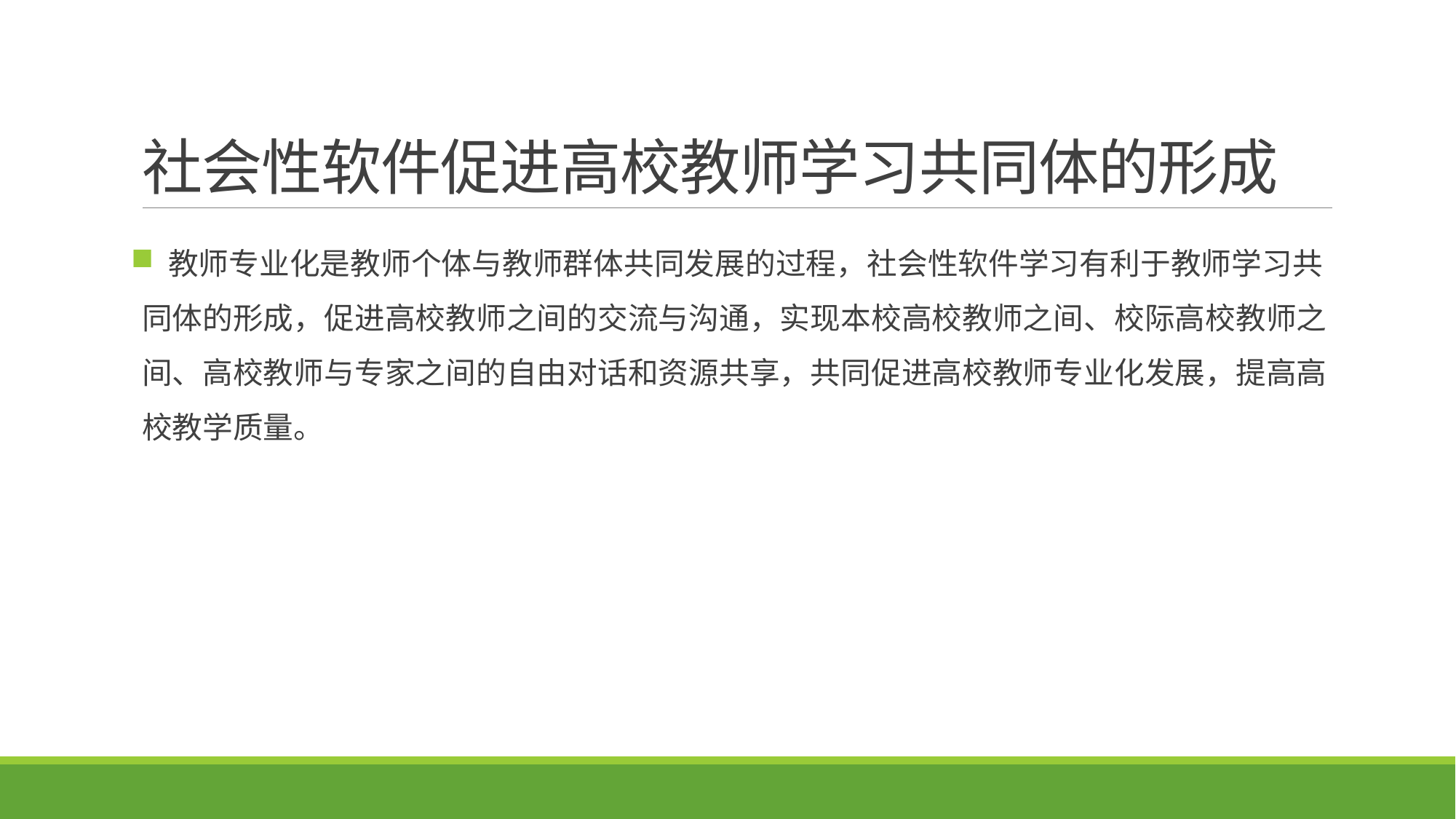

# 社会性软件促进高校教师学习共同体的形成
 教师专业化是教师个体与教师群体共同发展的过程，社会性软件学习有利于教师学习共同体的形成，促进高校教师之间的交流与沟通，实现本校高校教师之间、校际高校教师之间、高校教师与专家之间的自由对话和资源共享，共同促进高校教师专业化发展，提高高校教学质量。